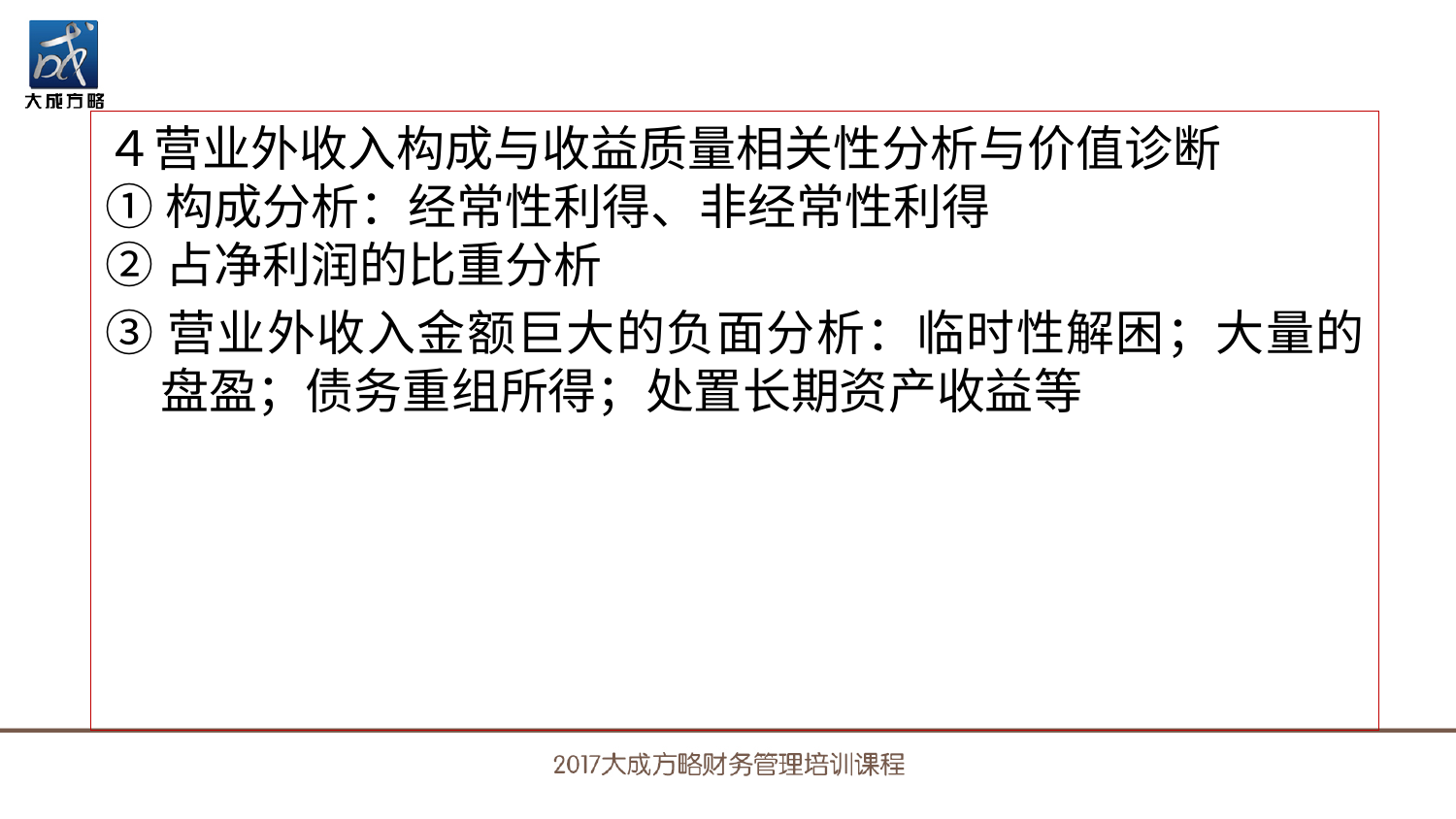

４营业外收入构成与收益质量相关性分析与价值诊断
①构成分析：经常性利得、非经常性利得
②占净利润的比重分析
③营业外收入金额巨大的负面分析：临时性解困；大量的盘盈；债务重组所得；处置长期资产收益等